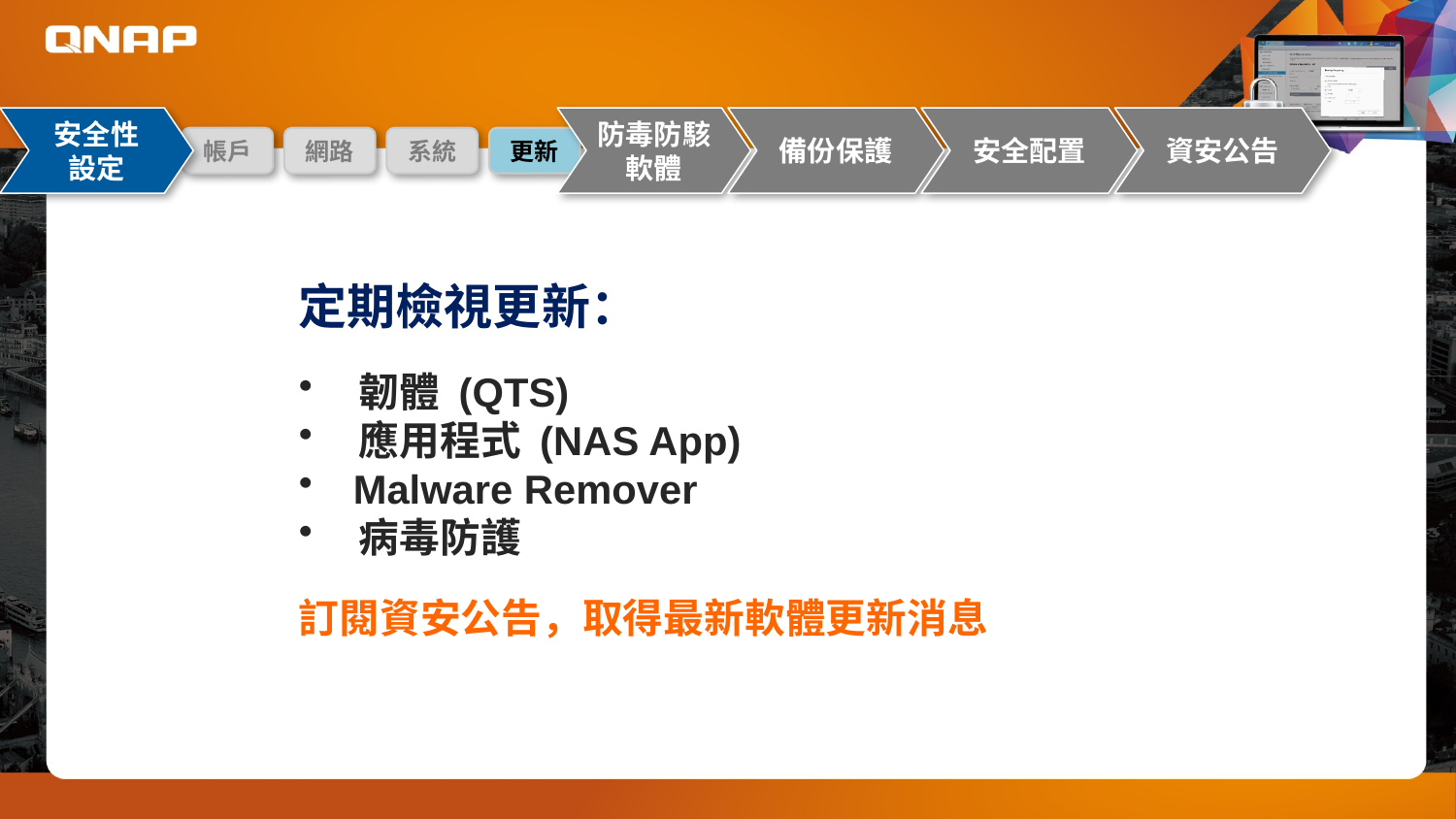

安全性
設定

防毒防駭軟體

備份保護

安全配置

資安公告
帳戶

網路

系統

更新

定期檢視更新：
  韌體 (QTS)
  應用程式 (NAS App)
  Malware Remover
  病毒防護
訂閱資安公告，取得最新軟體更新消息